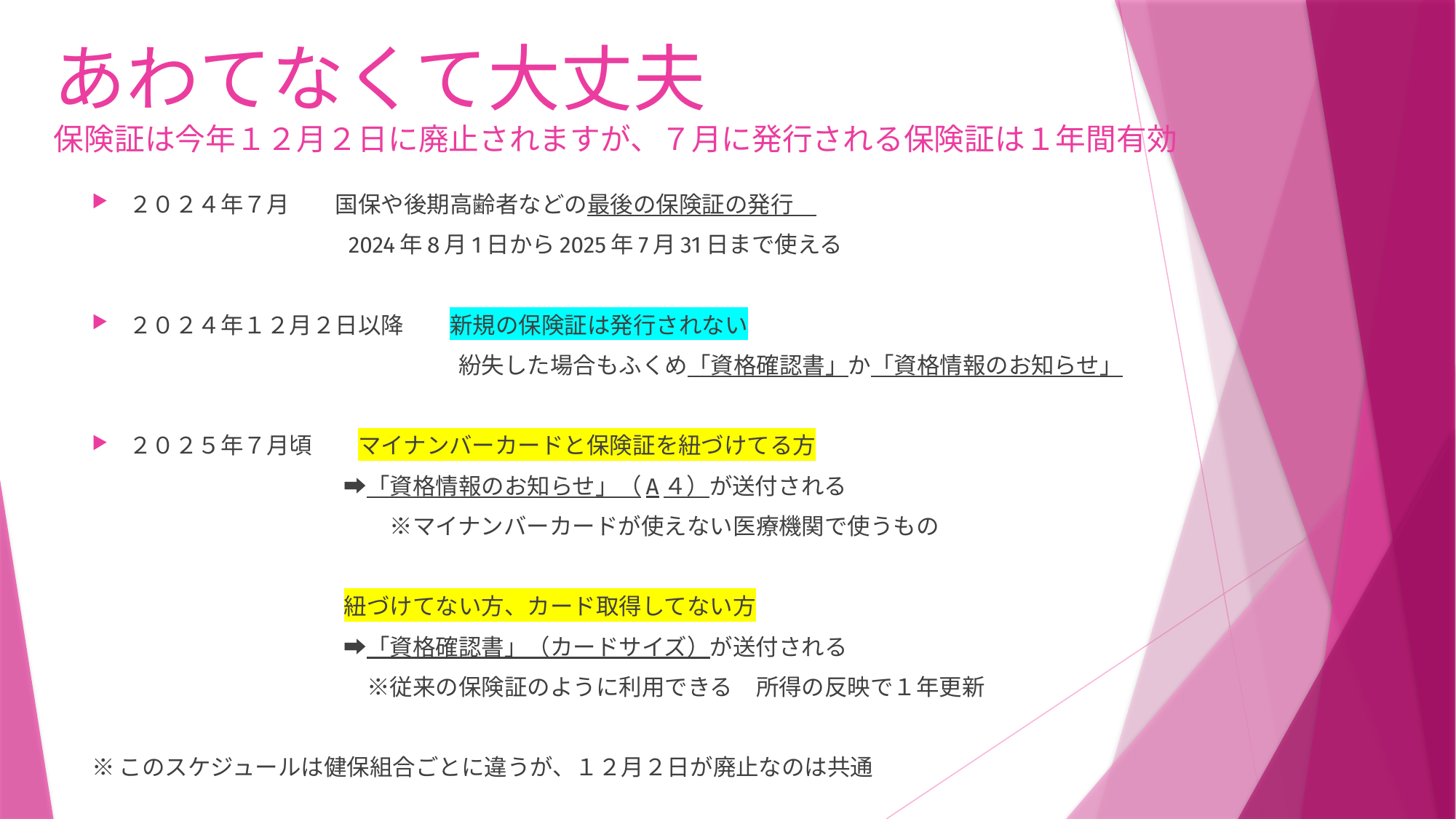

# あわてなくて大丈夫 保険証は今年１２月２日に廃止されますが、７月に発行される保険証は１年間有効
２０２４年７月　　国保や後期高齢者などの最後の保険証の発行
　　　　　　　　　　　2024年8月1日から2025年7月31日まで使える

２０２４年１２月２日以降　　新規の保険証は発行されない
　　　　　　　　　　　　　　　　紛失した場合もふくめ「資格確認書」か「資格情報のお知らせ」

２０２５年７月頃　　マイナンバーカードと保険証を紐づけてる方
　　　　　　　　　　　➡「資格情報のお知らせ」（A４）が送付される
　　　　　　　　　　　　　※マイナンバーカードが使えない医療機関で使うもの

　　　　　　　　　　　紐づけてない方、カード取得してない方
　　　　　　　　　　　➡「資格確認書」（カードサイズ）が送付される
　　　　　　　　　　　　※従来の保険証のように利用できる　所得の反映で１年更新

※このスケジュールは健保組合ごとに違うが、１２月２日が廃止なのは共通